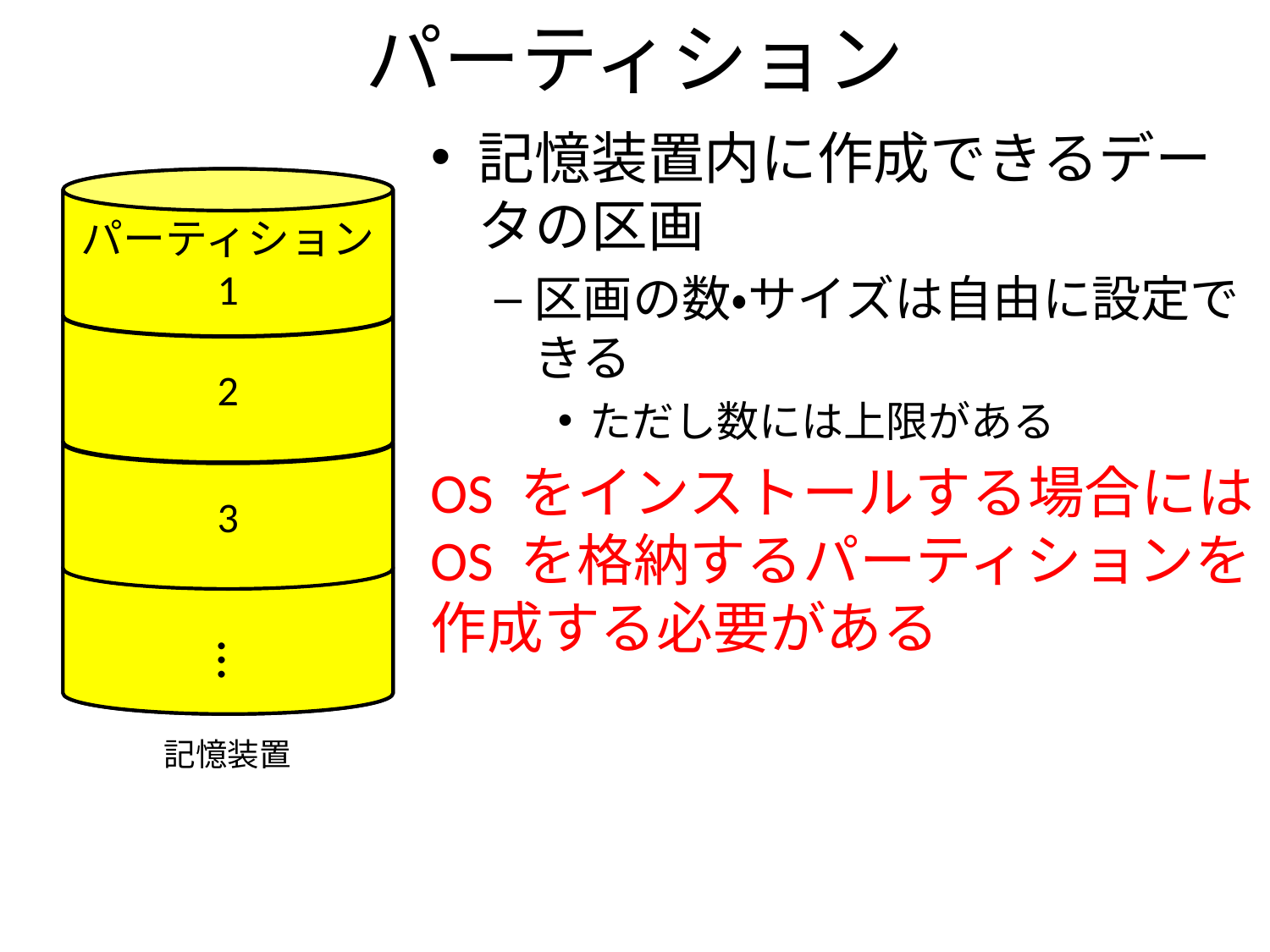

# パーティション
記憶装置内に作成できるデータの区画
区画の数・サイズは自由に設定できる
ただし数には上限がある
OS をインストールする場合にはOS を格納するパーティションを作成する必要がある
パーティション 1
2
3

…
記憶装置